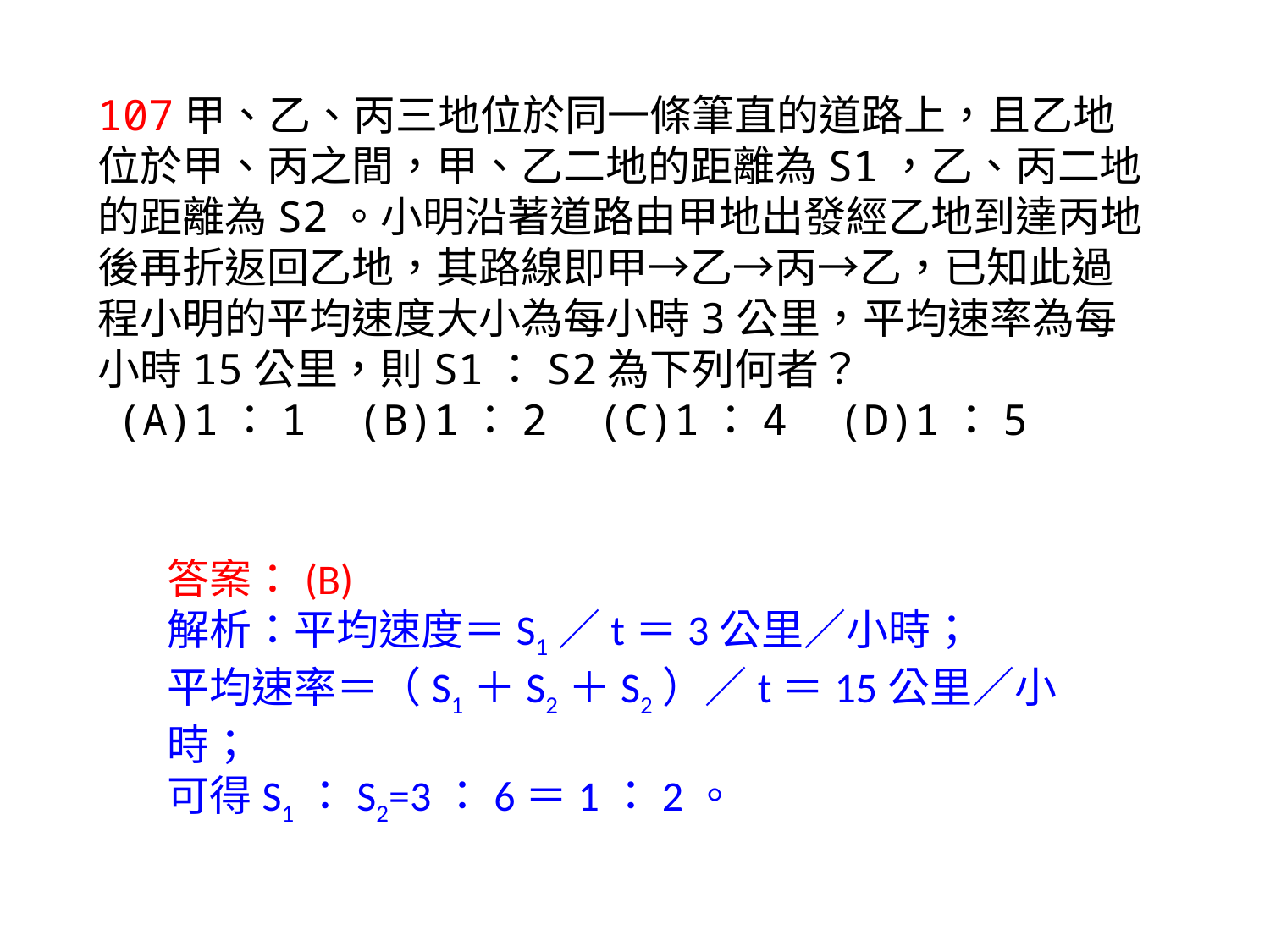

107甲、乙、丙三地位於同一條筆直的道路上，且乙地位於甲、丙之間，甲、乙二地的距離為S1，乙、丙二地的距離為S2。小明沿著道路由甲地出發經乙地到達丙地後再折返回乙地，其路線即甲→乙→丙→乙，已知此過程小明的平均速度大小為每小時3公里，平均速率為每小時15公里，則S1：S2為下列何者？
 (A)1：1  (B)1：2  (C)1：4  (D)1：5
答案：(B)
解析：平均速度＝S1／t＝3公里／小時；
平均速率＝（S1＋S2＋S2）／t＝15公里／小時；
可得S1：S2=3：6＝1：2。